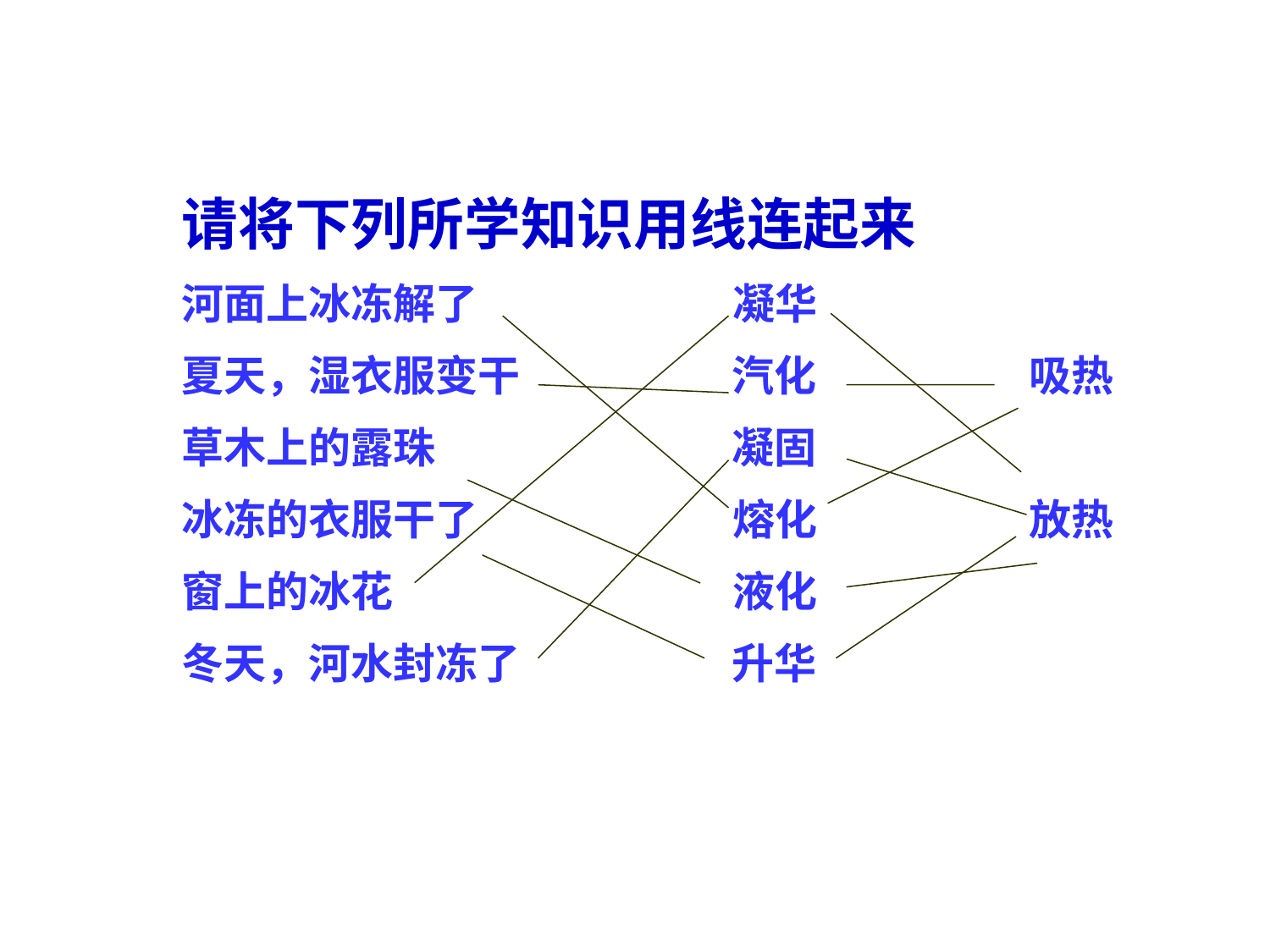

请将下列所学知识用线连起来
河面上冰冻解了　　　　　　凝华
夏天，湿衣服变干　　　　　汽化　　　　　吸热
草木上的露珠　　　　　　　凝固
冰冻的衣服干了　　　　　　熔化　　　　　放热
窗上的冰花　　　　　　　　液化
冬天，河水封冻了　　　　　升华